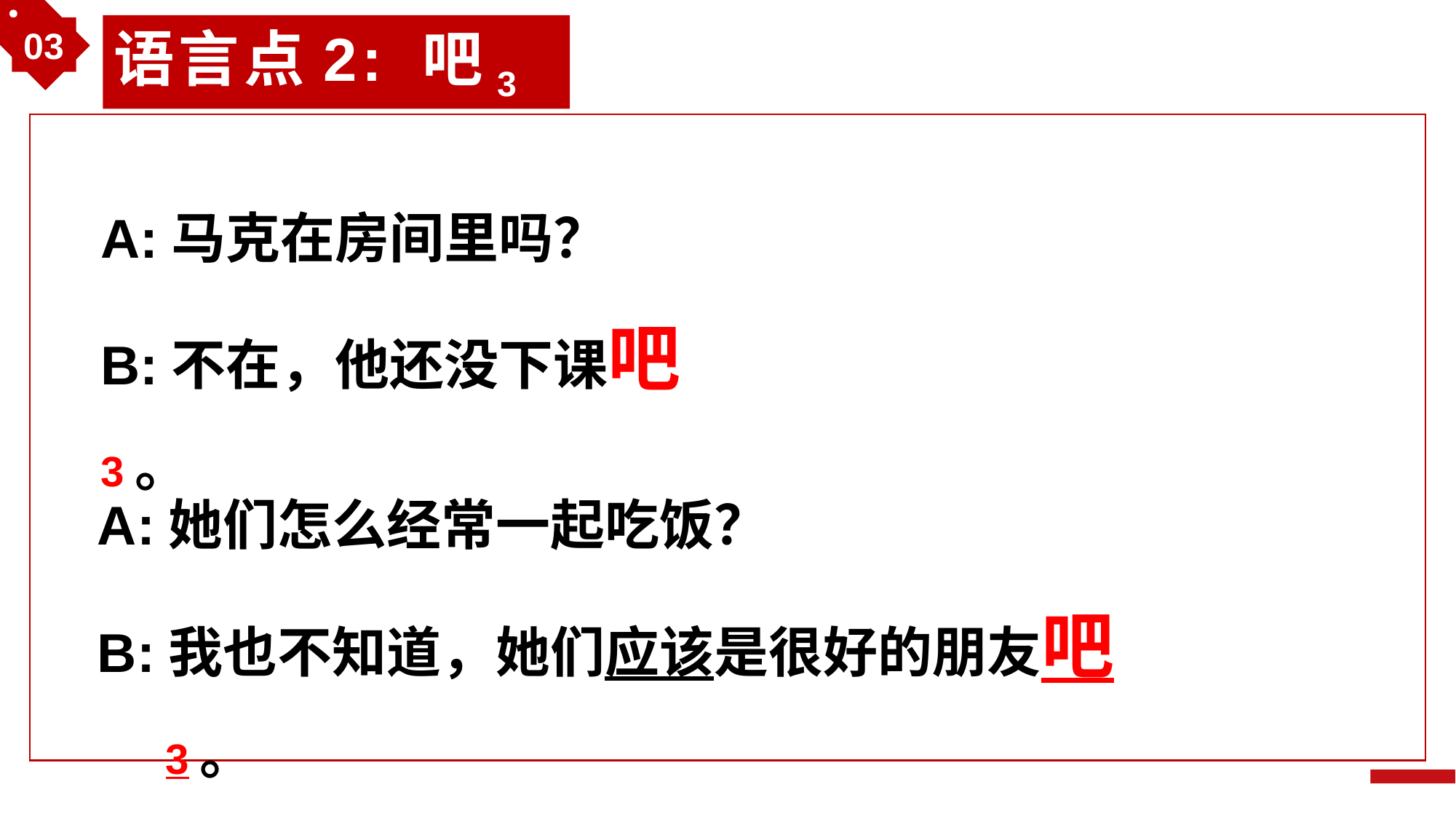

03
语言点2: 吧3

A:马克在房间里吗？
B:不在，他还没下课吧3。
A:她们怎么经常一起吃饭？
B:我也不知道，她们应该是很好的朋友吧3。